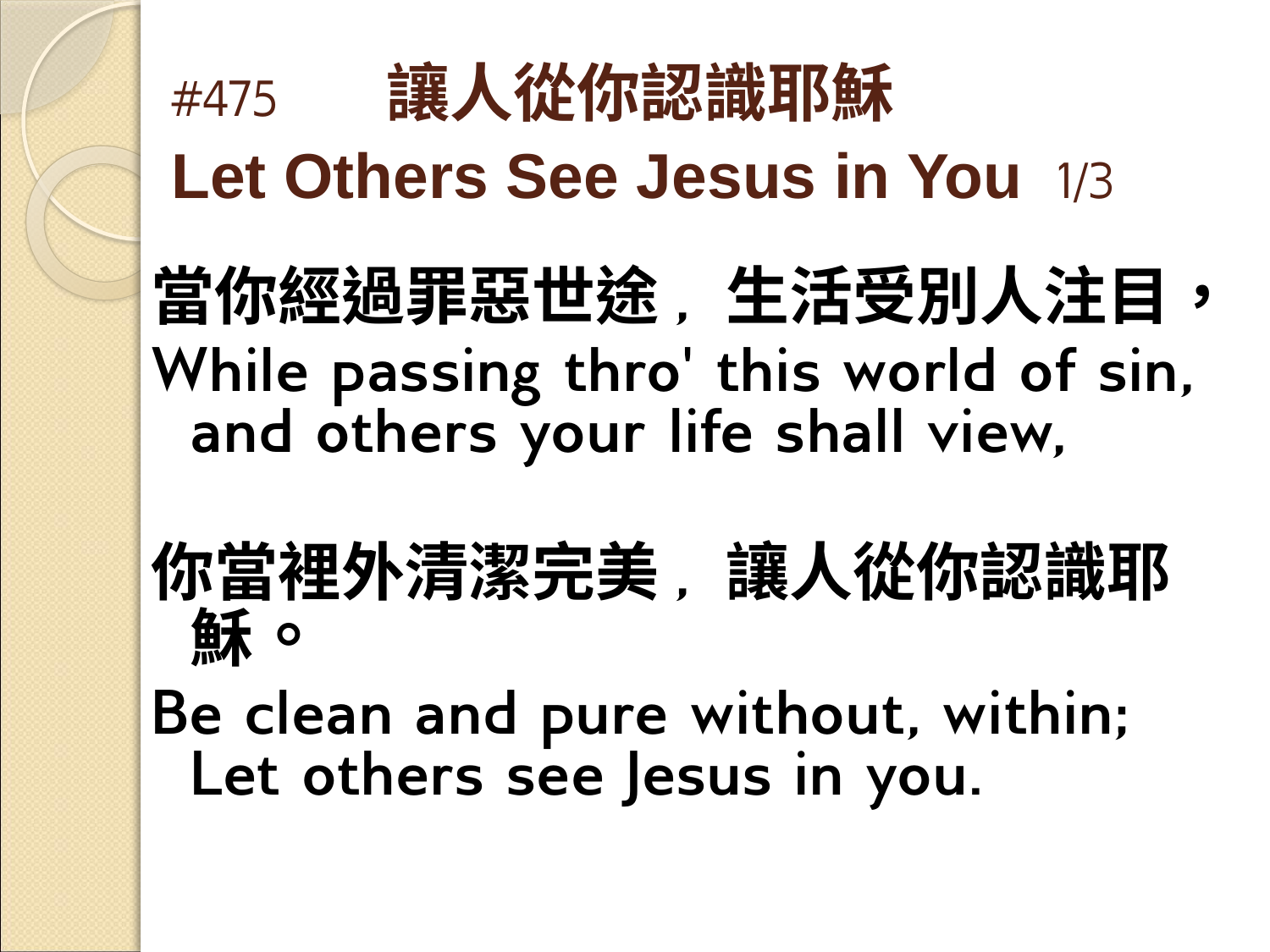

# #475   讓人從你認識耶穌 Let Others See Jesus in You  1/3
當你經過罪惡世途, 生活受別人注目，
While passing thro' this world of sin,
and others your life shall view,

你當裡外清潔完美, 讓人從你認識耶穌。
Be clean and pure without, within;
Let others see Jesus in you.